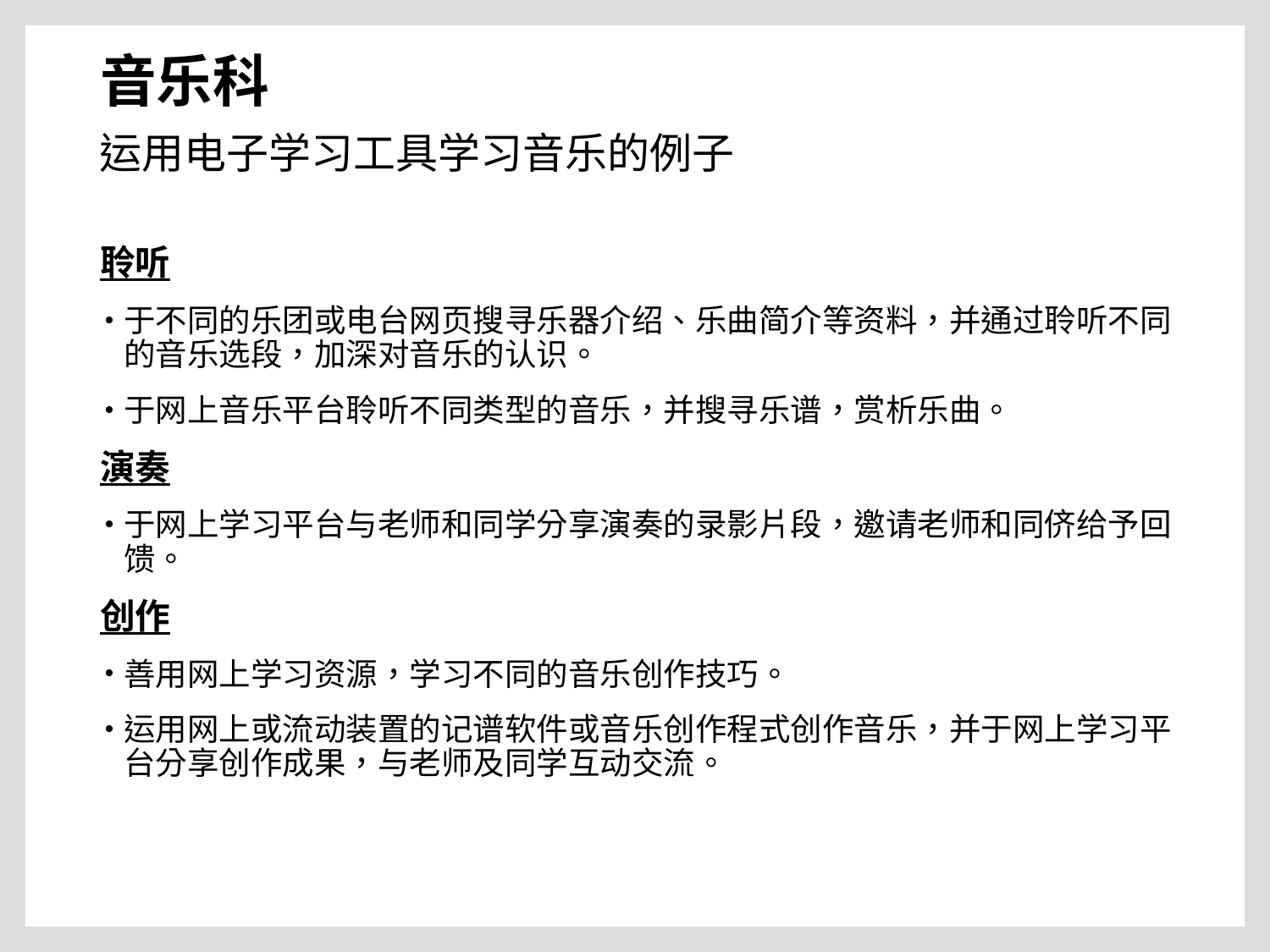

音乐科
运用电子学习工具学习音乐的例子
聆听
于不同的乐团或电台网页搜寻乐器介绍、乐曲简介等资料，并通过聆听不同的音乐选段，加深对音乐的认识。
于网上音乐平台聆听不同类型的音乐，并搜寻乐谱，赏析乐曲。
演奏
于网上学习平台与老师和同学分享演奏的录影片段，邀请老师和同侪给予回馈。
创作
善用网上学习资源，学习不同的音乐创作技巧。
运用网上或流动装置的记谱软件或音乐创作程式创作音乐，并于网上学习平台分享创作成果，与老师及同学互动交流。